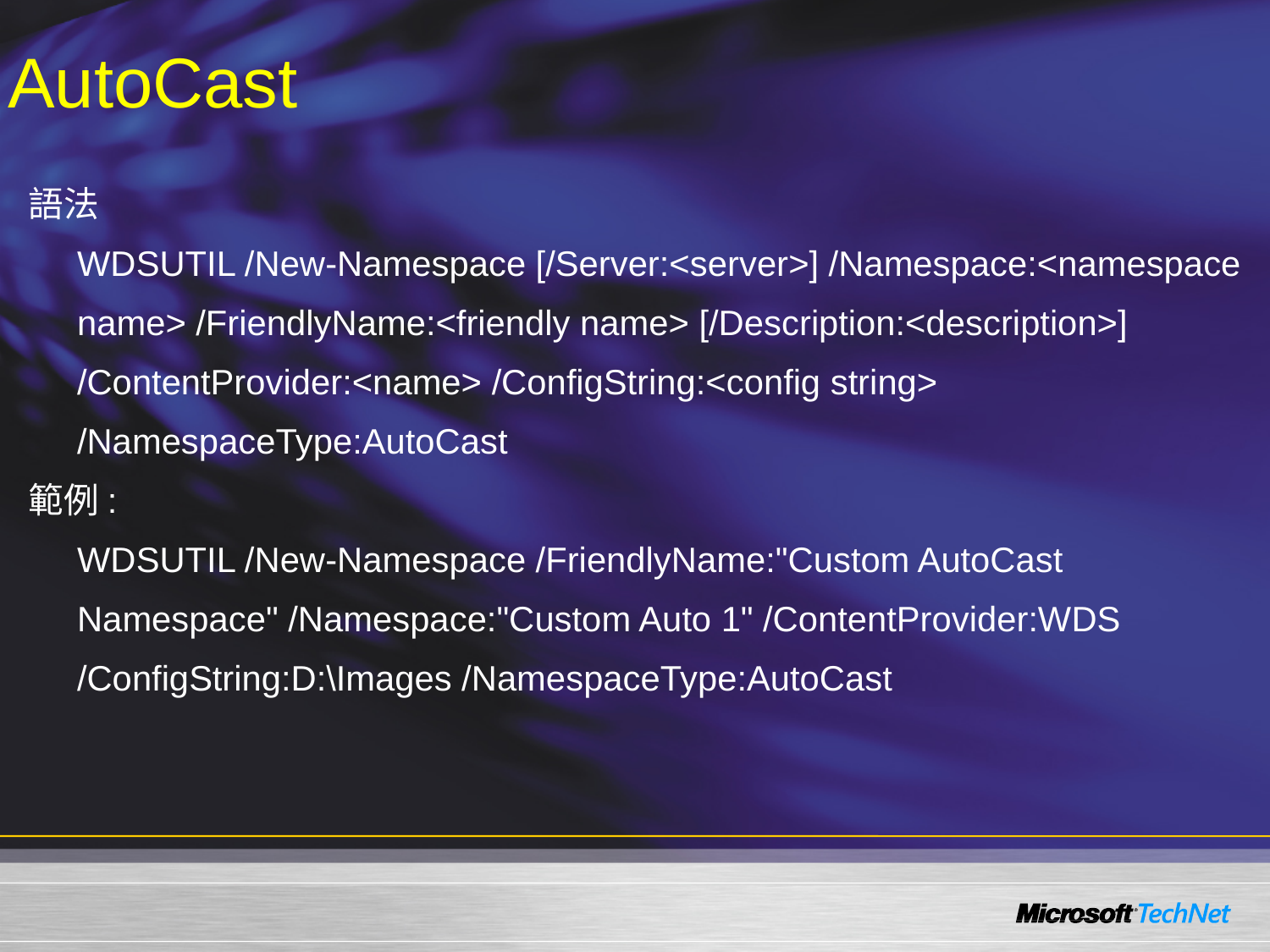

# AutoCast
語法
WDSUTIL /New-Namespace [/Server:<server>] /Namespace:<namespace name> /FriendlyName:<friendly name> [/Description:<description>] /ContentProvider:<name> /ConfigString:<config string> /NamespaceType:AutoCast
範例:
WDSUTIL /New-Namespace /FriendlyName:"Custom AutoCast Namespace" /Namespace:"Custom Auto 1" /ContentProvider:WDS /ConfigString:D:\Images /NamespaceType:AutoCast